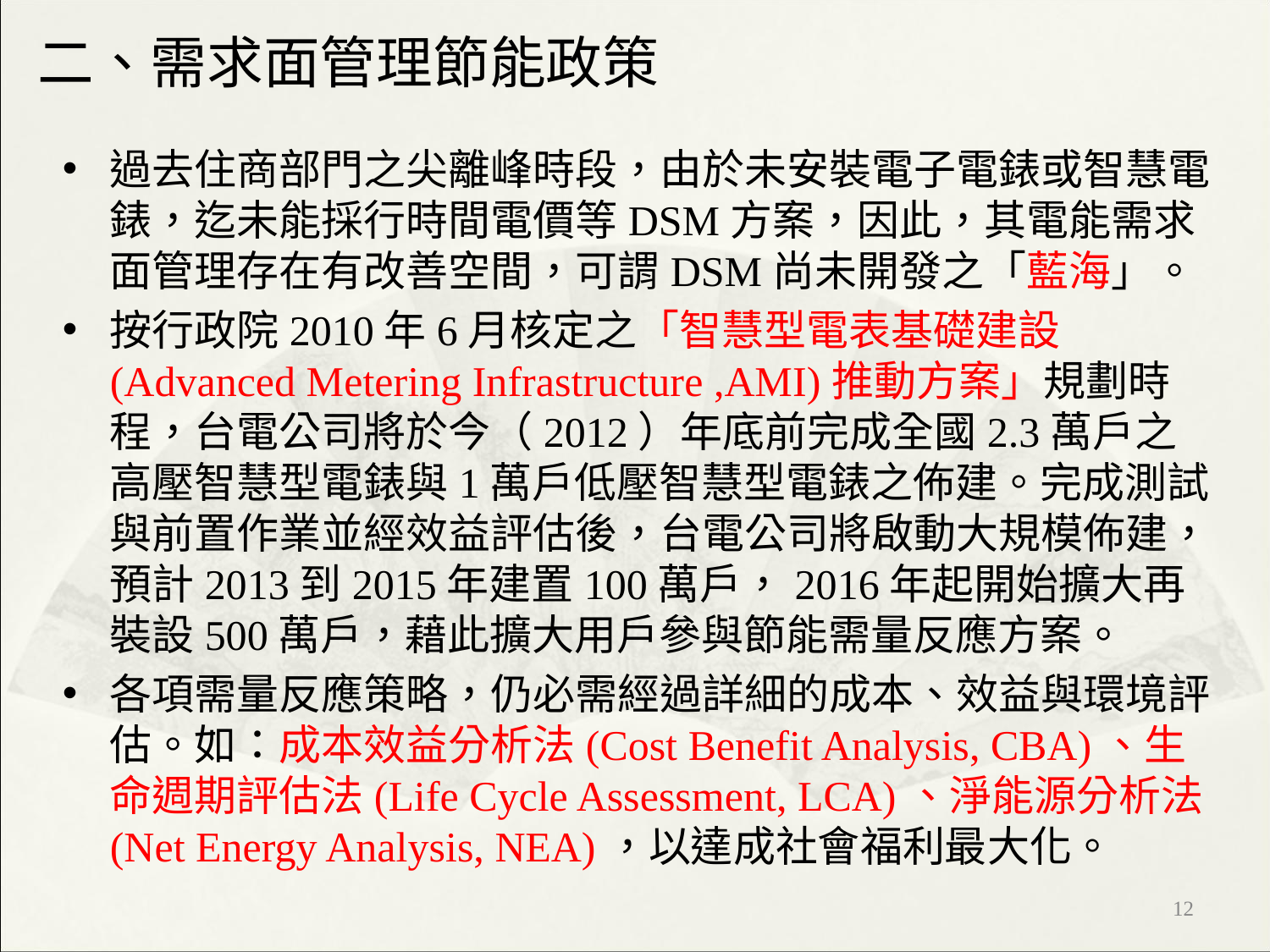

# 二、需求面管理節能政策
過去住商部門之尖離峰時段，由於未安裝電子電錶或智慧電錶，迄未能採行時間電價等DSM方案，因此，其電能需求面管理存在有改善空間，可謂DSM尚未開發之「藍海」。
按行政院2010年6月核定之「智慧型電表基礎建設(Advanced Metering Infrastructure ,AMI)推動方案」規劃時程，台電公司將於今（2012）年底前完成全國2.3萬戶之高壓智慧型電錶與1萬戶低壓智慧型電錶之佈建。完成測試與前置作業並經效益評估後，台電公司將啟動大規模佈建，預計2013到2015年建置100萬戶，2016年起開始擴大再裝設500萬戶，藉此擴大用戶參與節能需量反應方案。
各項需量反應策略，仍必需經過詳細的成本、效益與環境評估。如：成本效益分析法(Cost Benefit Analysis, CBA)、生命週期評估法(Life Cycle Assessment, LCA)、淨能源分析法(Net Energy Analysis, NEA)，以達成社會福利最大化。

12